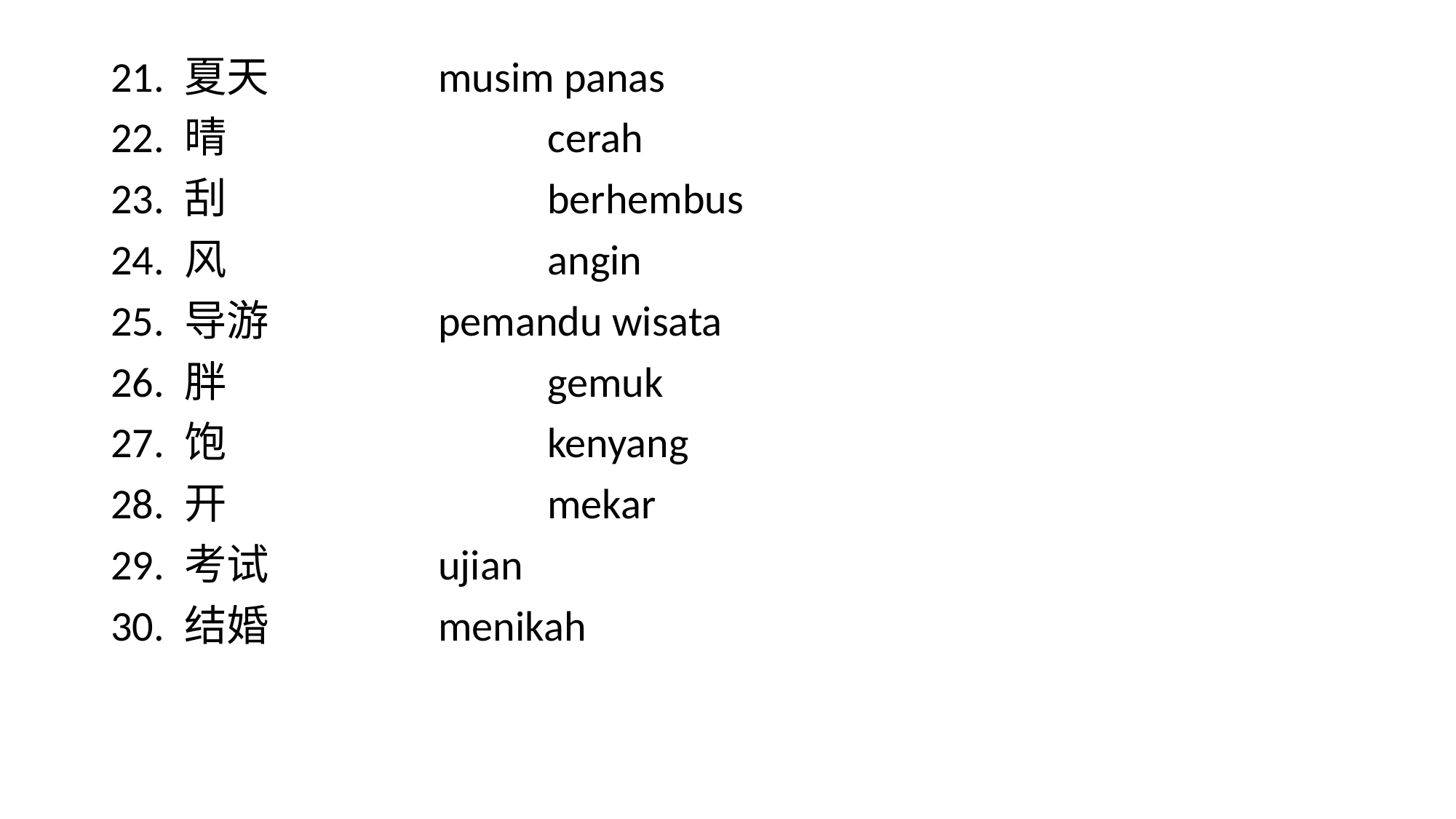

21. 夏天		musim panas
22. 晴			cerah
23. 刮			berhembus
24. 风			angin
25. 导游		pemandu wisata
26. 胖			gemuk
27. 饱			kenyang
28. 开			mekar
29. 考试		ujian
30. 结婚		menikah